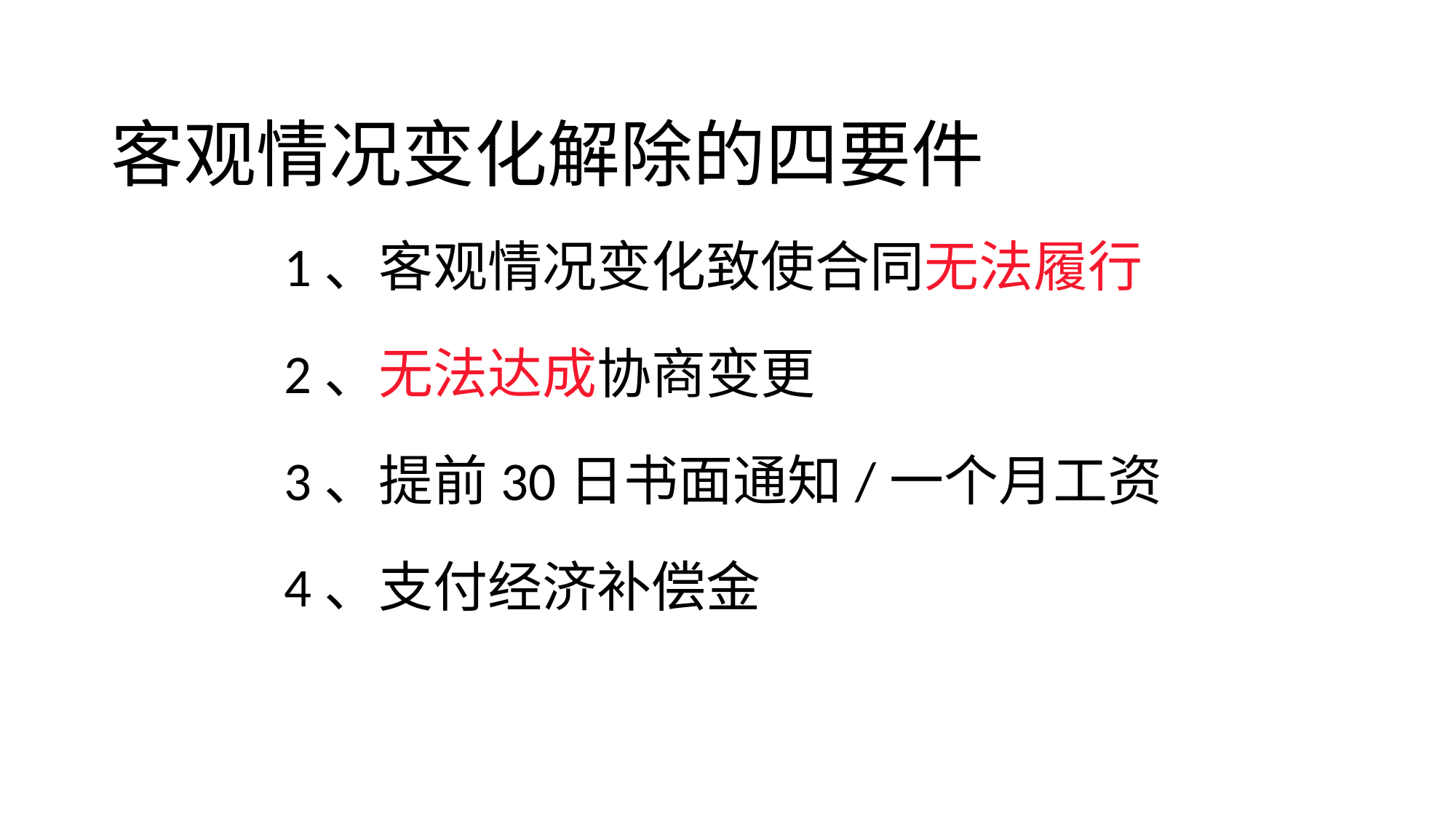

# 客观情况变化解除的四要件
1、客观情况变化致使合同无法履行
2、无法达成协商变更
3、提前30日书面通知/一个月工资
4、支付经济补偿金